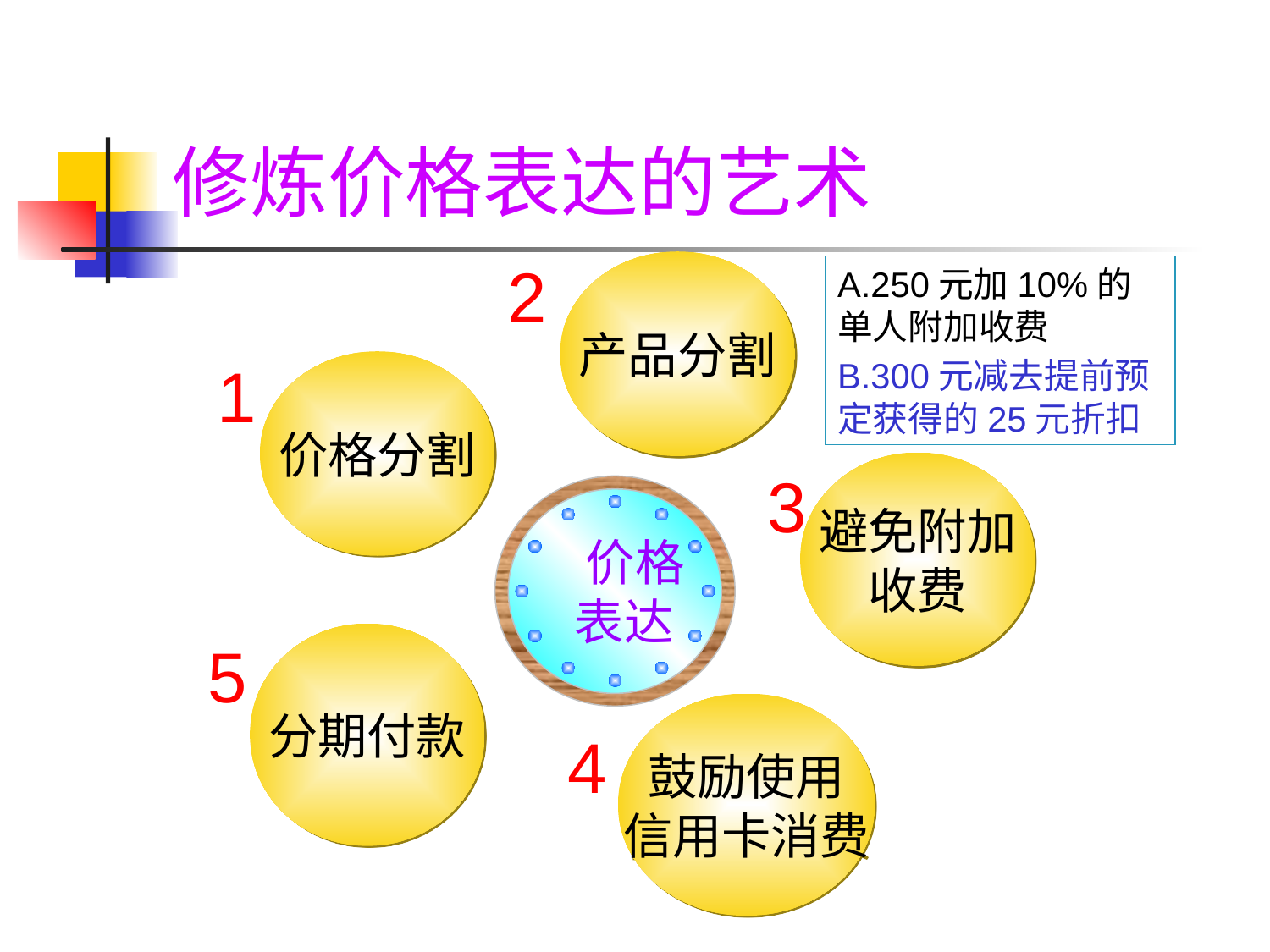

# 修炼价格表达的艺术
2
产品分割
A.250元加10%的单人附加收费
B.300元减去提前预定获得的25元折扣
1
价格分割
避免附加
收费
3

  价格
 表达

分期付款
5
鼓励使用
信用卡消费
4
80